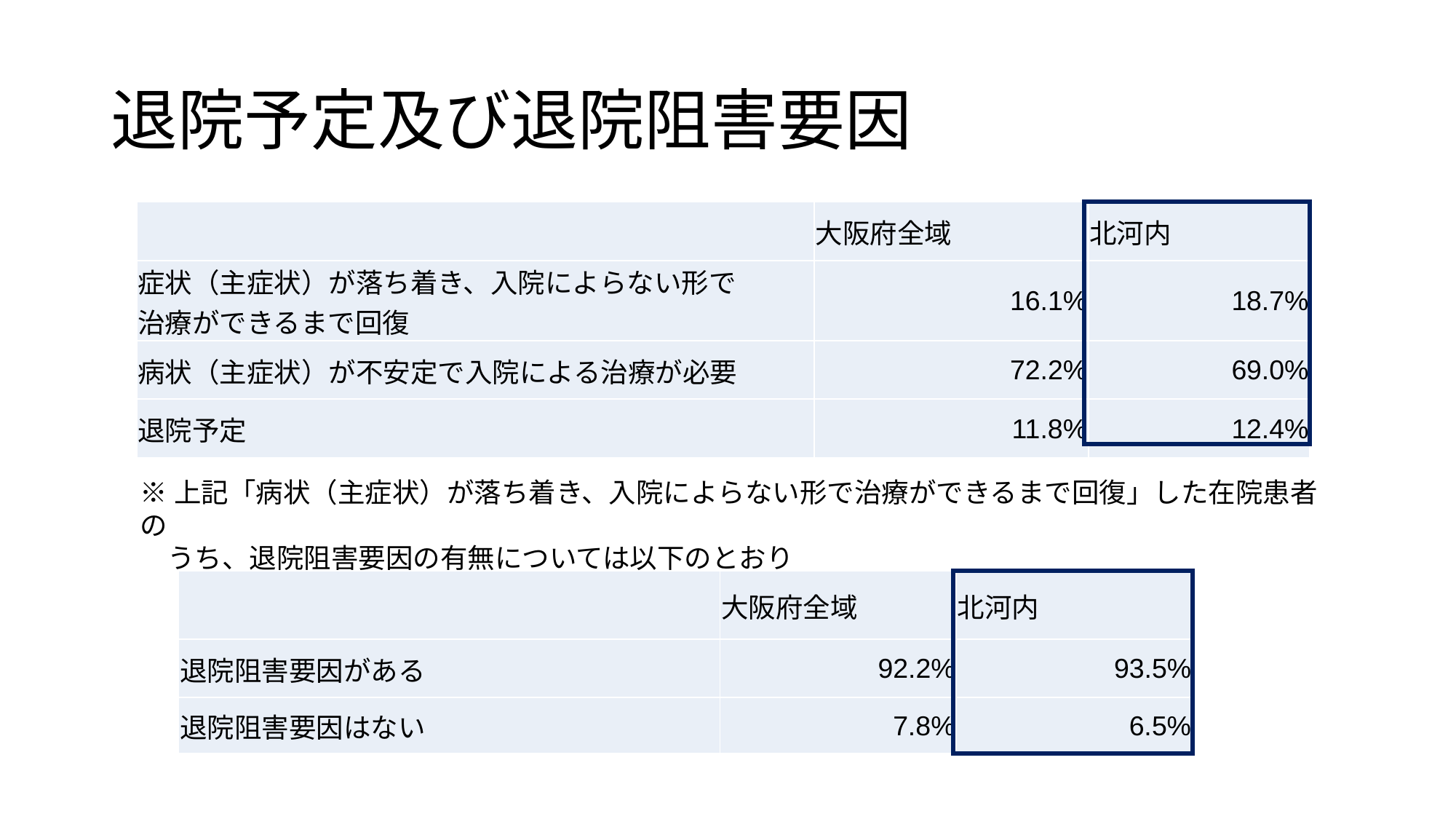

# 退院予定及び退院阻害要因
|  | 大阪府全域 | 北河内 |
| --- | --- | --- |
| 症状（主症状）が落ち着き、入院によらない形で 治療ができるまで回復 | 16.1% | 18.7% |
| 病状（主症状）が不安定で入院による治療が必要 | 72.2% | 69.0% |
| 退院予定 | 11.8% | 12.4% |

※上記「病状（主症状）が落ち着き、入院によらない形で治療ができるまで回復」した在院患者の
　うち、退院阻害要因の有無については以下のとおり
|  | 大阪府全域 | 北河内 |
| --- | --- | --- |
| 退院阻害要因がある | 92.2% | 93.5% |
| 退院阻害要因はない | 7.8% | 6.5% |